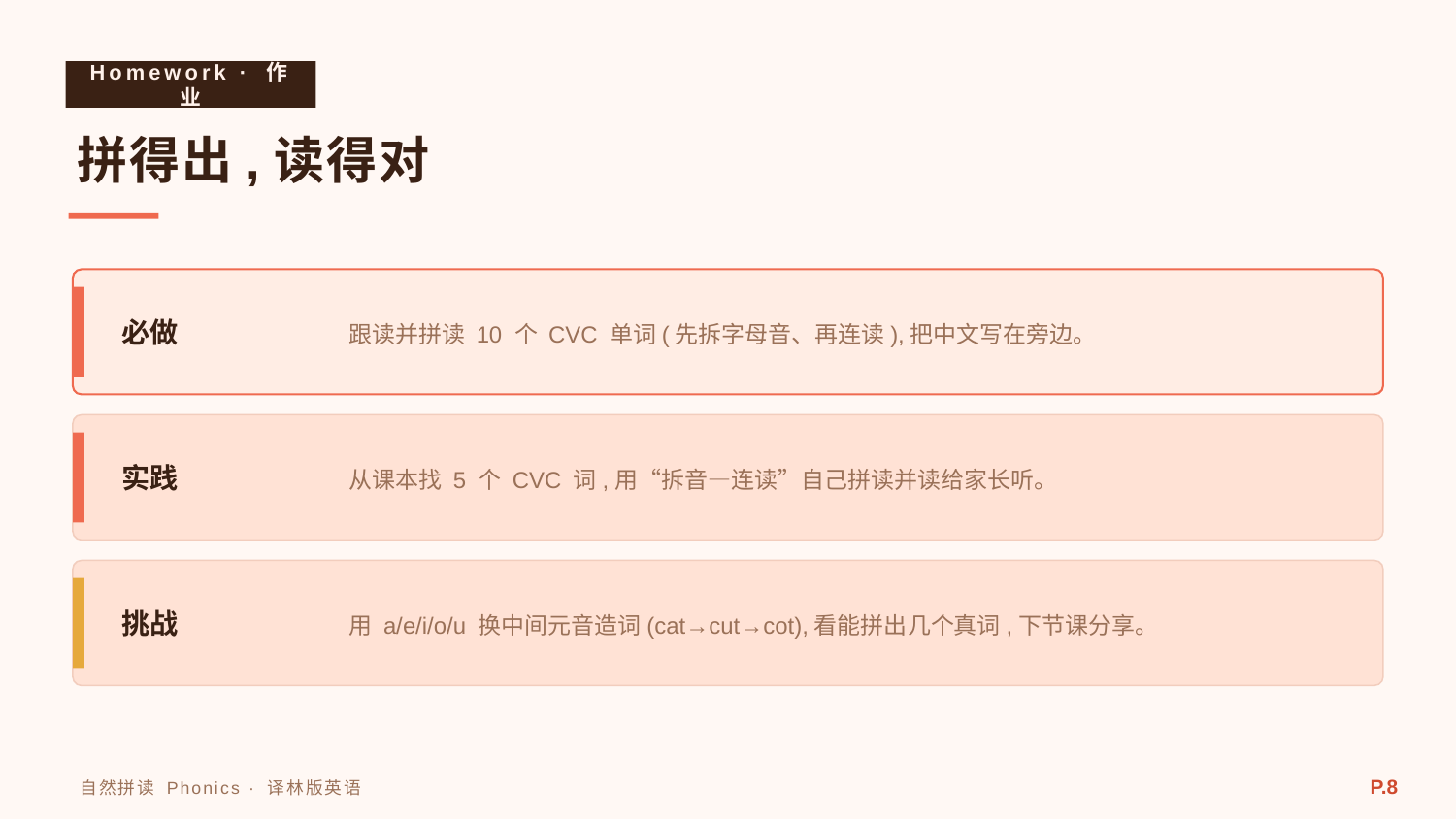

Homework · 作业

拼得出,读得对

跟读并拼读 10 个 CVC 单词(先拆字母音、再连读),把中文写在旁边。
必做

从课本找 5 个 CVC 词,用“拆音—连读”自己拼读并读给家长听。
实践

用 a/e/i/o/u 换中间元音造词(cat→cut→cot),看能拼出几个真词,下节课分享。
挑战

P.8
自然拼读 Phonics · 译林版英语